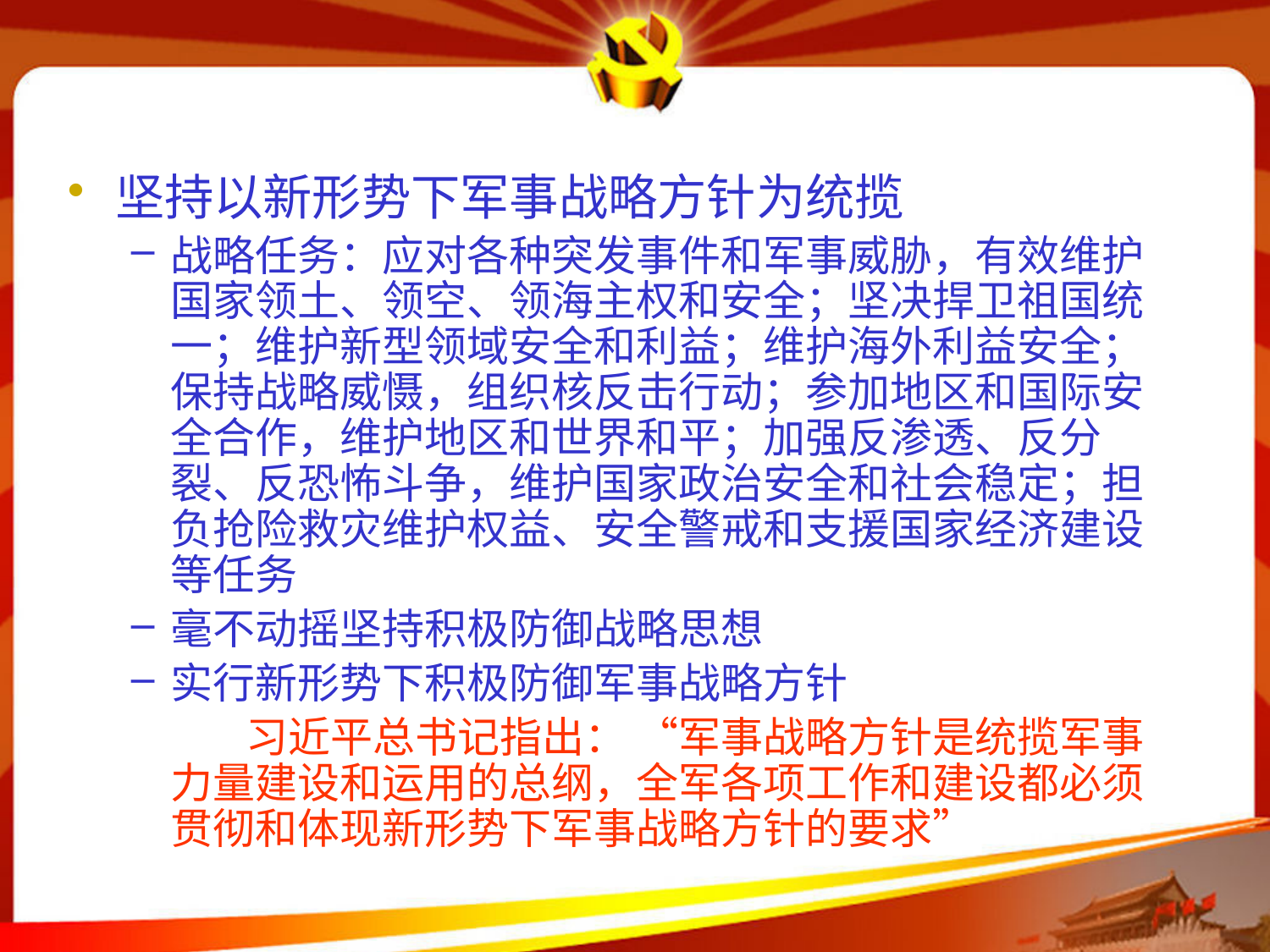

#
坚持以新形势下军事战略方针为统揽
战略任务：应对各种突发事件和军事威胁，有效维护国家领土、领空、领海主权和安全；坚决捍卫祖国统一；维护新型领域安全和利益；维护海外利益安全；保持战略威慑，组织核反击行动；参加地区和国际安全合作，维护地区和世界和平；加强反渗透、反分裂、反恐怖斗争，维护国家政治安全和社会稳定；担负抢险救灾维护权益、安全警戒和支援国家经济建设等任务
毫不动摇坚持积极防御战略思想
实行新形势下积极防御军事战略方针
           习近平总书记指出： “军事战略方针是统揽军事力量建设和运用的总纲，全军各项工作和建设都必须贯彻和体现新形势下军事战略方针的要求”